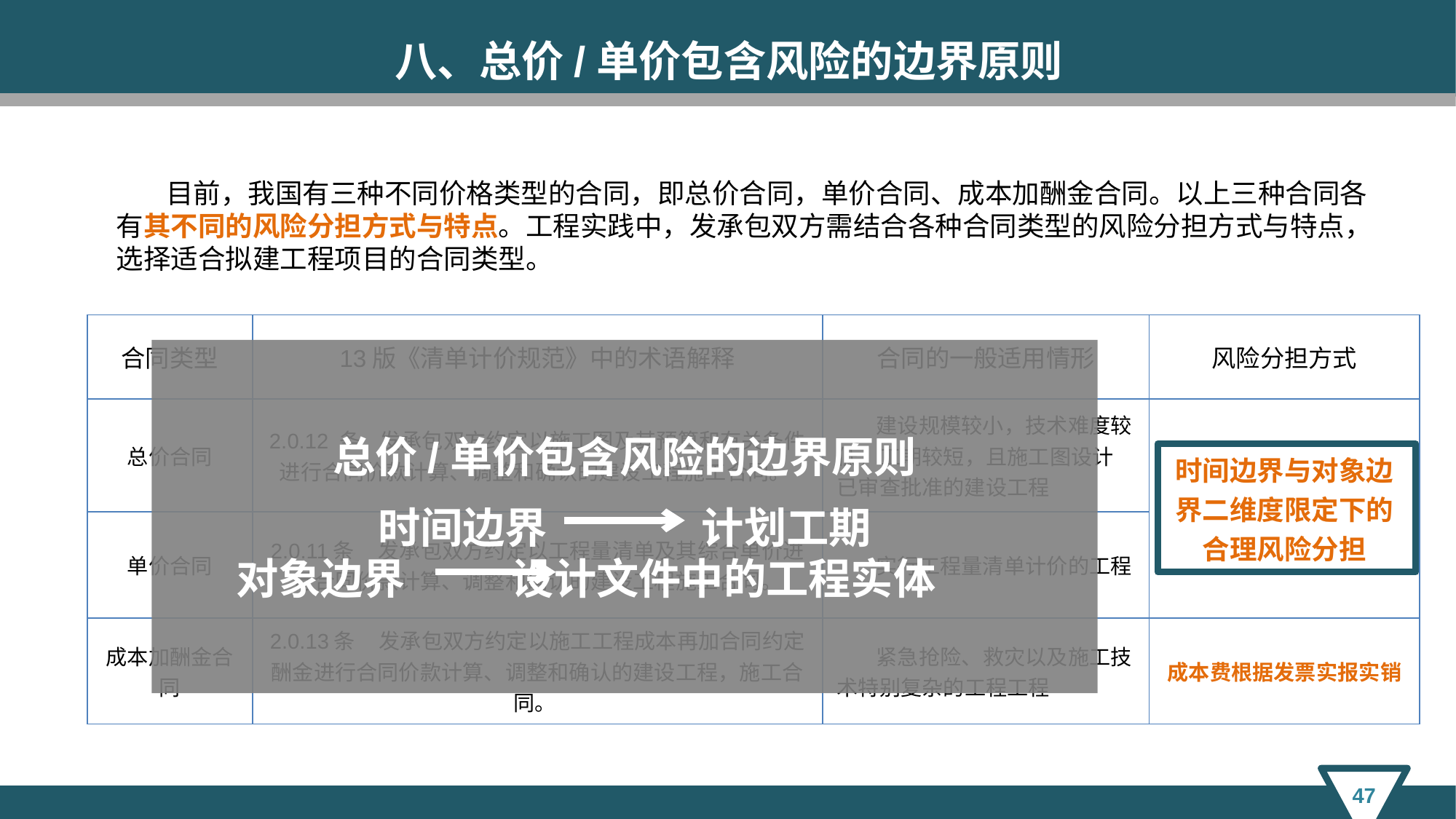

八、总价/单价包含风险的边界原则
       目前，我国有三种不同价格类型的合同，即总价合同，单价合同、成本加酬金合同。以上三种合同各有其不同的风险分担方式与特点。工程实践中，发承包双方需结合各种合同类型的风险分担方式与特点，选择适合拟建工程项目的合同类型。
| 合同类型 | 13版《清单计价规范》中的术语解释 | 合同的一般适用情形 | 风险分担方式 |
| --- | --- | --- | --- |
| 总价合同 | 2.0.12 条 发承包双方约定以施工图及其预算和有关条件进行合同价款计算、调整和确认的建设工程施工合同。 | 建设规模较小，技术难度较低，工期较短，且施工图设计已审查批准的建设工程 | 时间边界与对象边界二维度限定下的合理风险分担 |
| 单价合同 | 2.0.11条 发承包双方约定以工程量清单及其综合单价进行合同价款计算、调整和确认的建设工程施工合同。 | 实行工程量清单计价的工程 |  |
| 成本加酬金合同 | 2.0.13条 发承包双方约定以施工工程成本再加合同约定酬金进行合同价款计算、调整和确认的建设工程，施工合同。 | 紧急抢险、救灾以及施工技术特别复杂的工程工程 | 成本费根据发票实报实销 |
总价/单价包含风险的边界原则

时间边界                计划工期
对象边界           设计文件中的工程实体